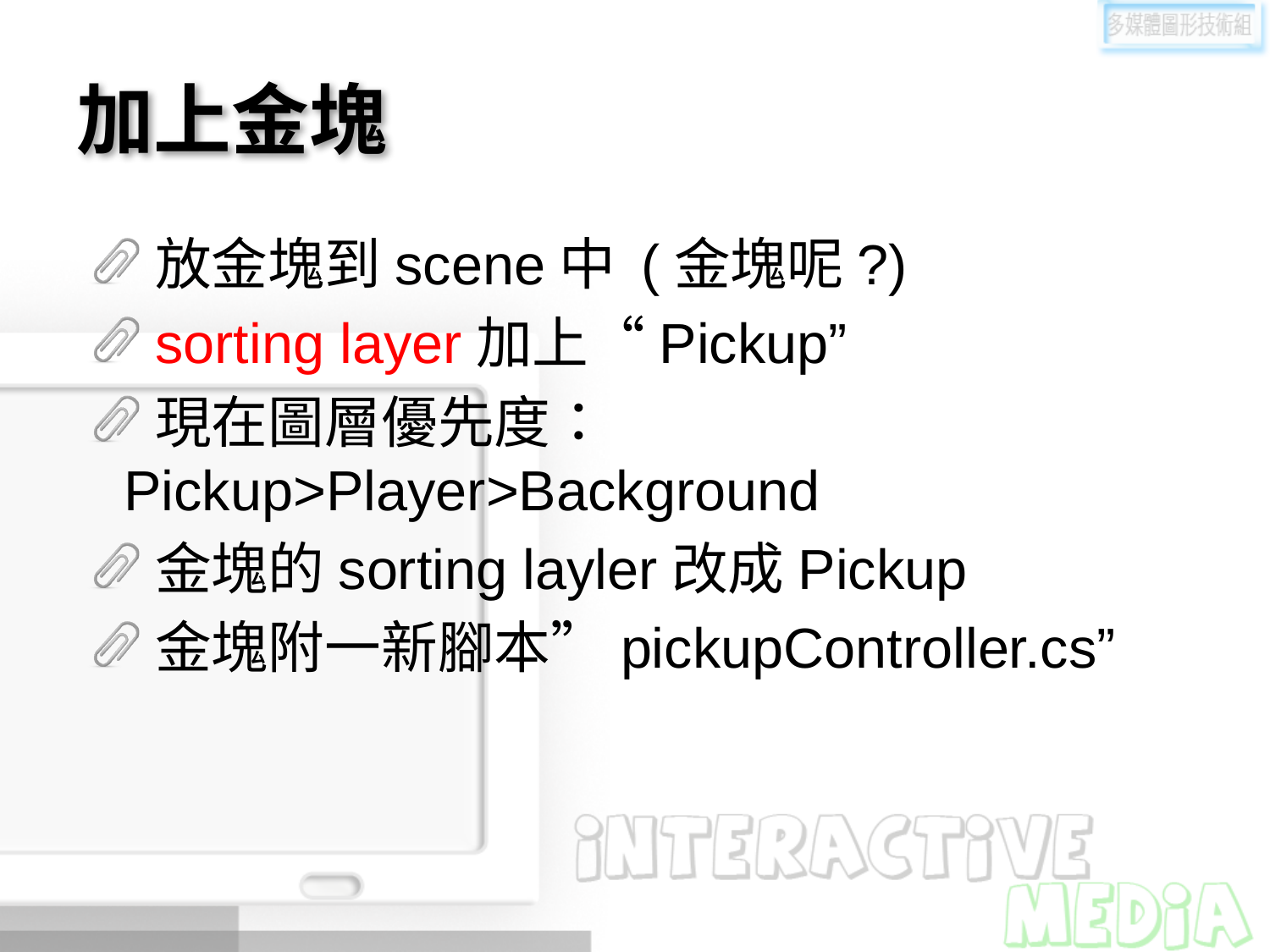

# 加上金塊
放金塊到scene中 (金塊呢?)
sorting layer加上“Pickup”
現在圖層優先度：	Pickup>Player>Background
金塊的sorting layler改成Pickup
金塊附一新腳本”pickupController.cs”